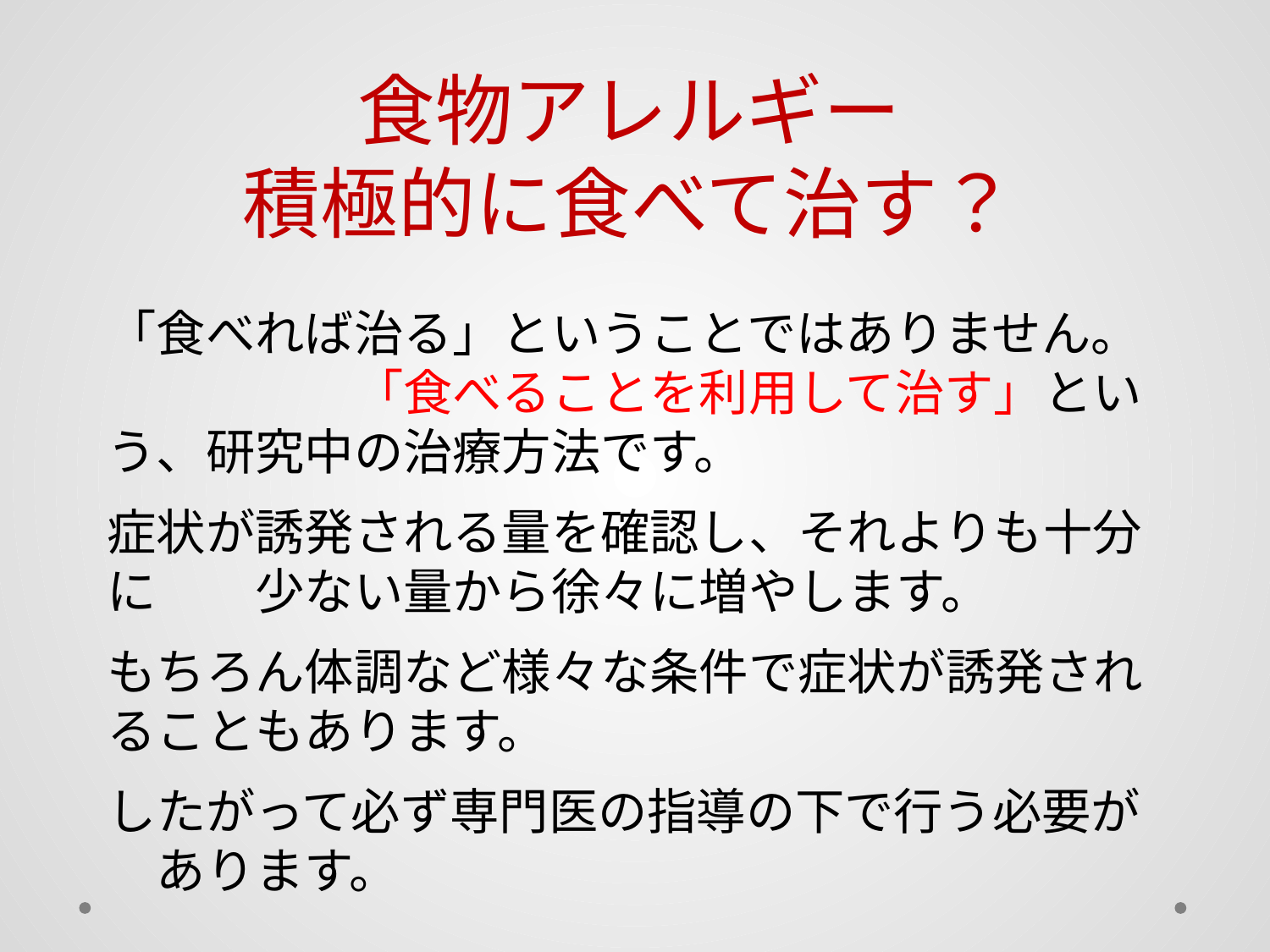

食物アレルギー
積極的に食べて治す？
「食べれば治る」ということではありません。　　　　　「食べることを利用して治す」という、研究中の治療方法です。
症状が誘発される量を確認し、それよりも十分に　　少ない量から徐々に増やします。
もちろん体調など様々な条件で症状が誘発されることもあります。
したがって必ず専門医の指導の下で行う必要が　あります。